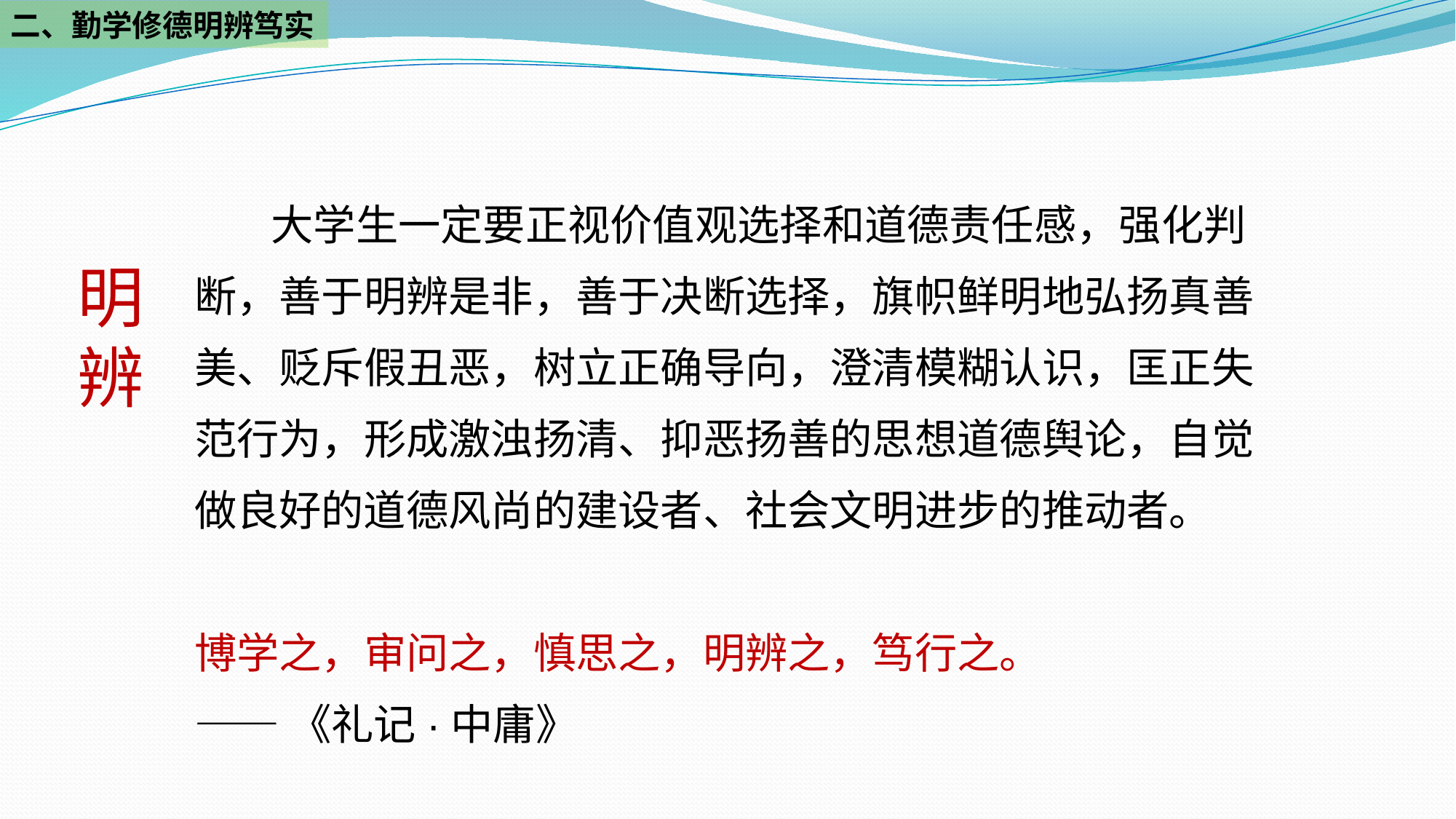

二、勤学修德明辨笃实
        大学生一定要正视价值观选择和道德责任感，强化判断，善于明辨是非，善于决断选择，旗帜鲜明地弘扬真善美、贬斥假丑恶，树立正确导向，澄清模糊认识，匡正失范行为，形成激浊扬清、抑恶扬善的思想道德舆论，自觉做良好的道德风尚的建设者、社会文明进步的推动者。

博学之，审问之，慎思之，明辨之，笃行之。
——《礼记·中庸》

明
辨